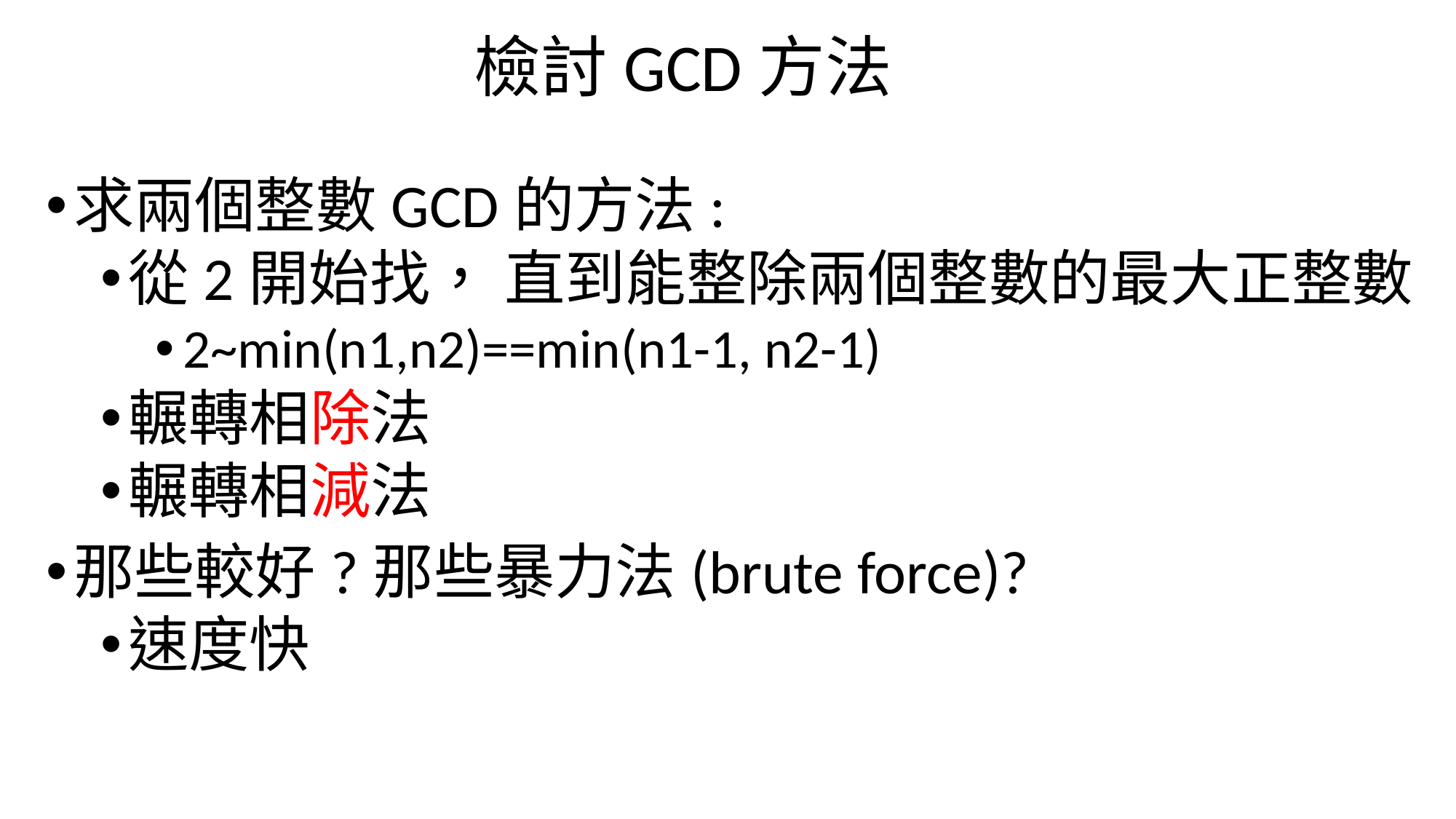

# 檢討GCD方法
求兩個整數GCD的方法:
從2開始找， 直到能整除兩個整數的最大正整數
2~min(n1,n2)==min(n1-1, n2-1)
輾轉相除法
輾轉相減法
那些較好?那些暴力法(brute force)?
速度快